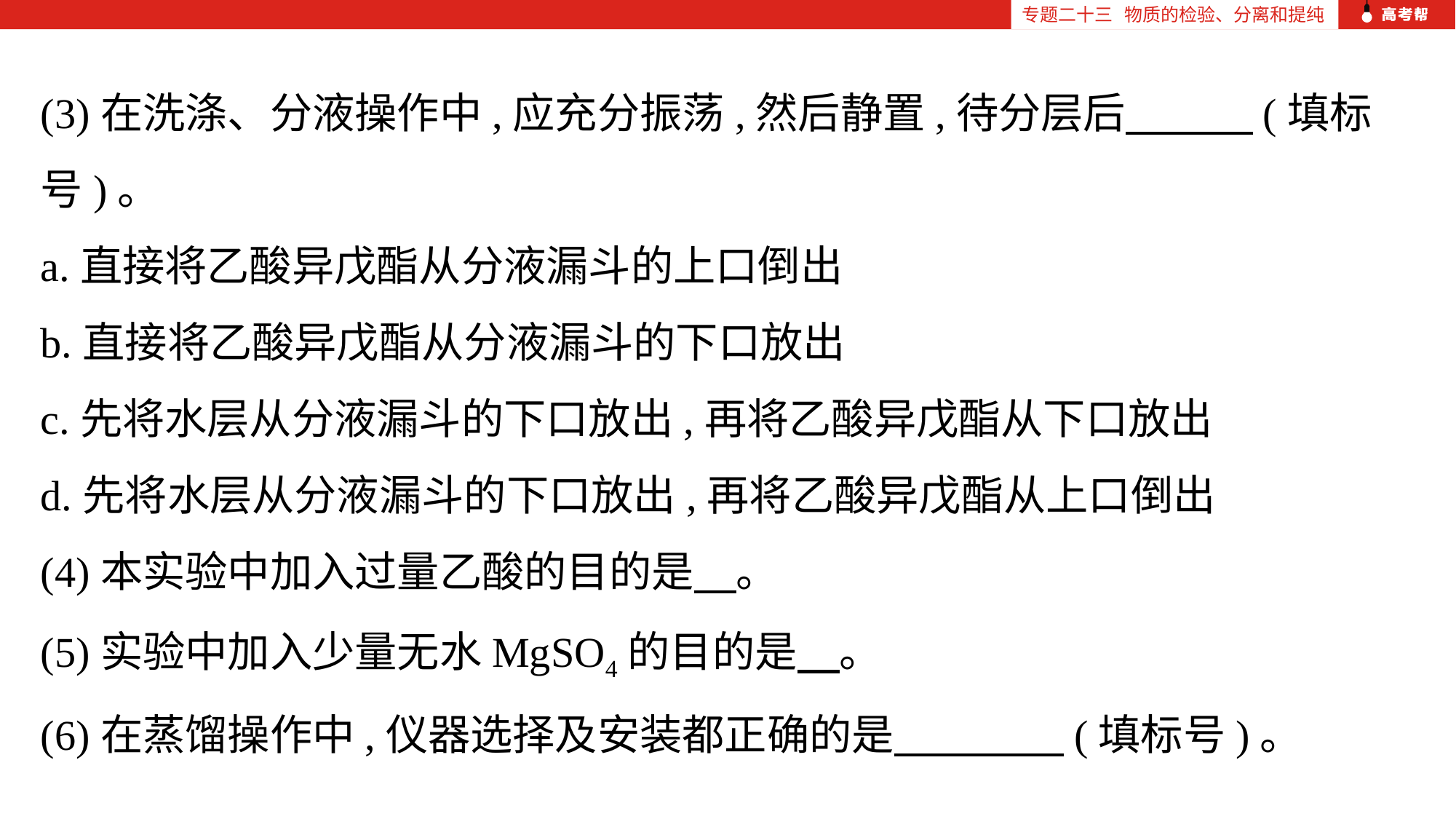

专题二十三   物质的检验、分离和提纯
(3)在洗涤、分液操作中,应充分振荡,然后静置,待分层后　　　(填标号)。
a.直接将乙酸异戊酯从分液漏斗的上口倒出
b.直接将乙酸异戊酯从分液漏斗的下口放出
c.先将水层从分液漏斗的下口放出,再将乙酸异戊酯从下口放出
d.先将水层从分液漏斗的下口放出,再将乙酸异戊酯从上口倒出
(4)本实验中加入过量乙酸的目的是　。
(5)实验中加入少量无水MgSO4的目的是　。
(6)在蒸馏操作中,仪器选择及安装都正确的是　　　　(填标号)。